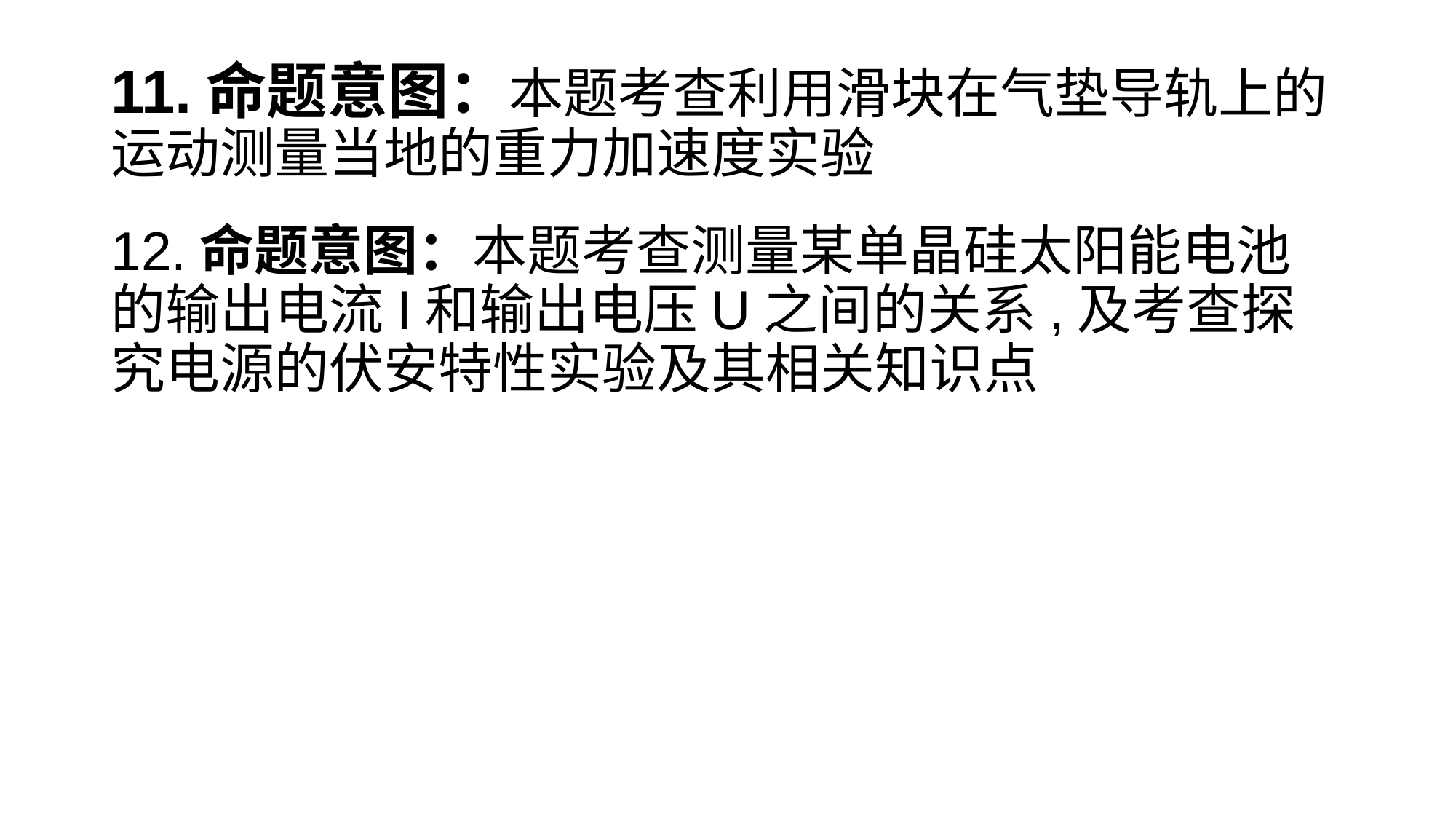

# 11.命题意图：本题考查利用滑块在气垫导轨上的运动测量当地的重力加速度实验
12.命题意图：本题考查测量某单晶硅太阳能电池的输出电流I和输出电压U之间的关系,及考查探究电源的伏安特性实验及其相关知识点